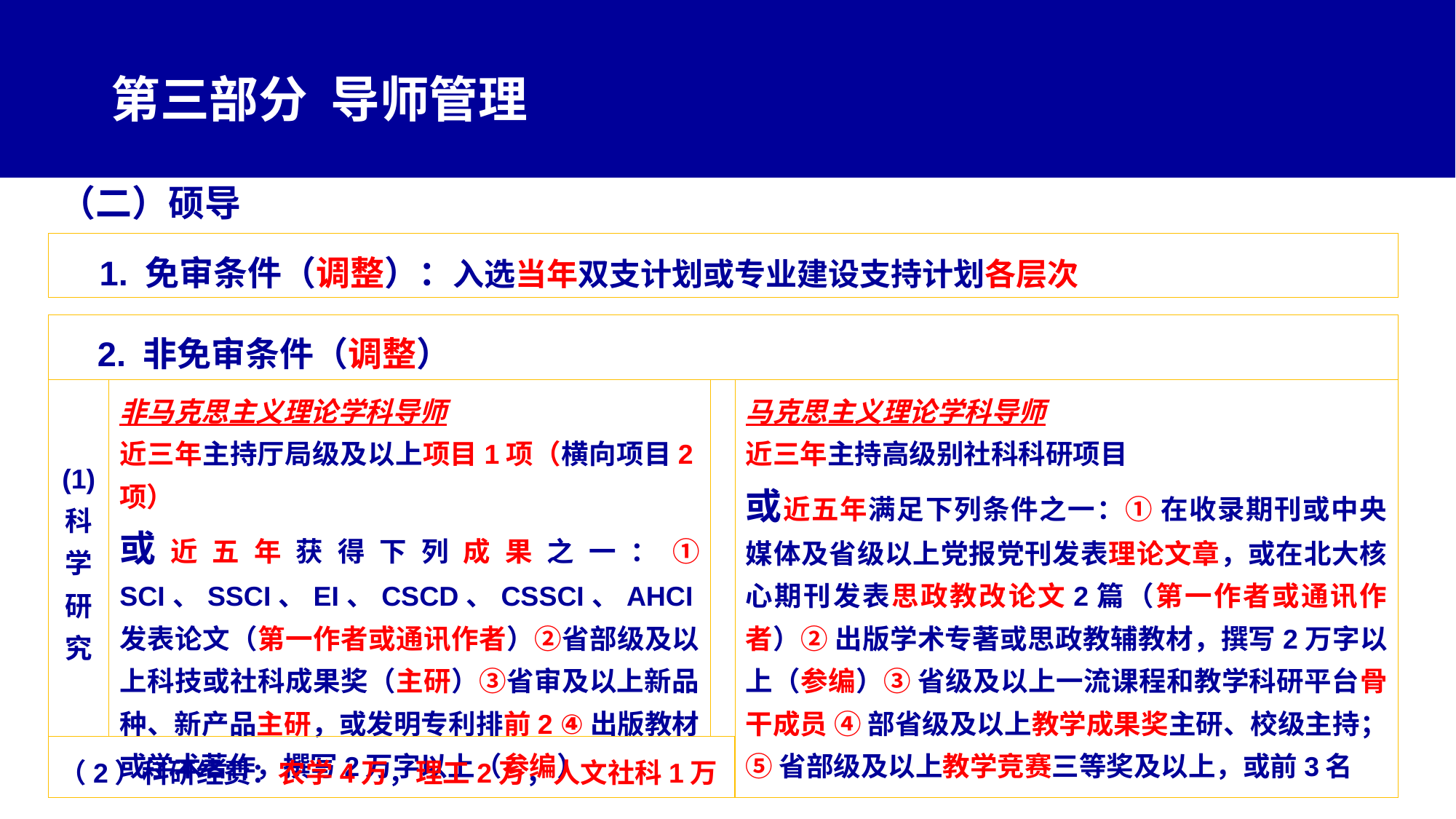

# 第三部分  导师管理
（二）硕导
1. 免审条件（调整）：入选当年双支计划或专业建设支持计划各层次
    2. 非免审条件（调整）
马克思主义理论学科导师
近三年主持高级别社科科研项目
或近五年满足下列条件之一：① 在收录期刊或中央媒体及省级以上党报党刊发表理论文章，或在北大核心期刊发表思政教改论文2篇（第一作者或通讯作者）② 出版学术专著或思政教辅教材，撰写2万字以上（参编）③ 省级及以上一流课程和教学科研平台骨干成员 ④ 部省级及以上教学成果奖主研、校级主持；⑤ 省部级及以上教学竞赛三等奖及以上，或前3名

(1)
科
学
研
究
非马克思主义理论学科导师
近三年主持厅局级及以上项目1项（横向项目2项）
或近五年获得下列成果之一：① SCI、SSCI、EI、CSCD、CSSCI、AHCI发表论文（第一作者或通讯作者）②省部级及以上科技或社科成果奖（主研）③省审及以上新品种、新产品主研，或发明专利排前2 ④出版教材或学术著作，撰写2万字以上（参编）
（2）科研经费：农学4万，理工2万，人文社科1万